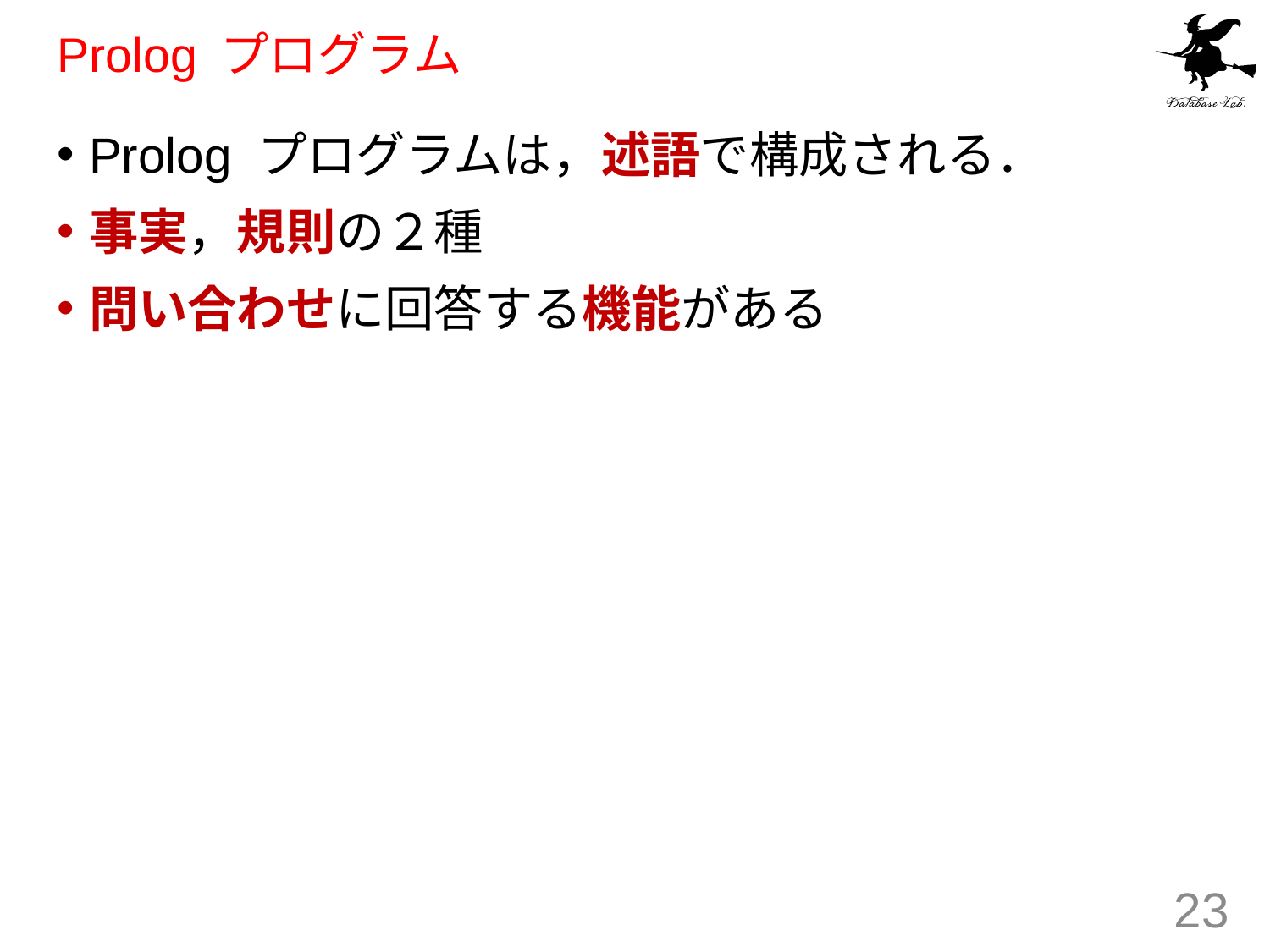

# Prolog プログラム
Prolog プログラムは，述語で構成される．
事実，規則の２種
問い合わせに回答する機能がある
23